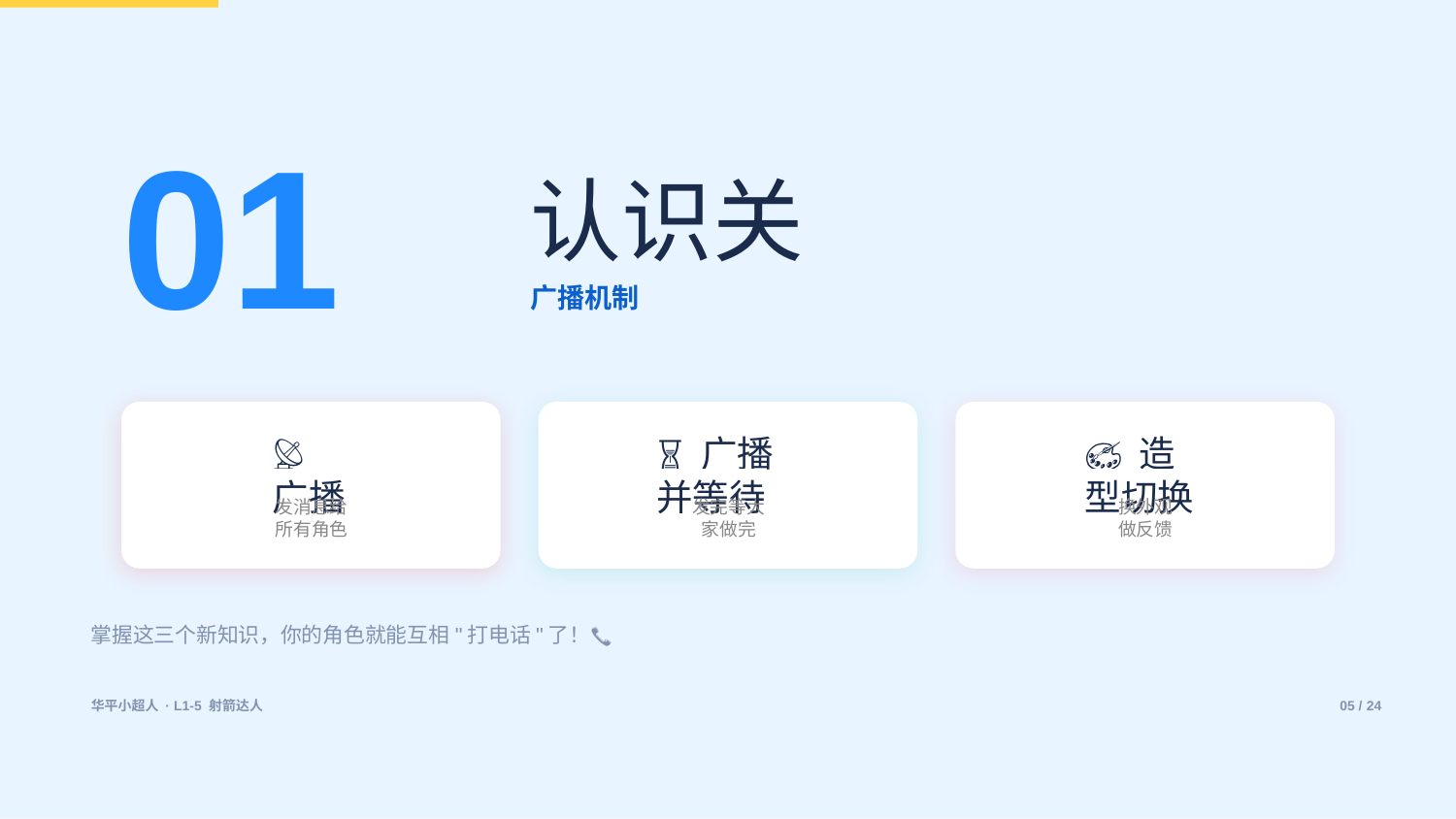

01
认识关
广播机制

📡 广播
⏳ 广播并等待
🎨 造型切换
发消息给所有角色
发完等大家做完
换外观做反馈
掌握这三个新知识，你的角色就能互相"打电话"了！📞
华平小超人 · L1-5 射箭达人
05 / 24